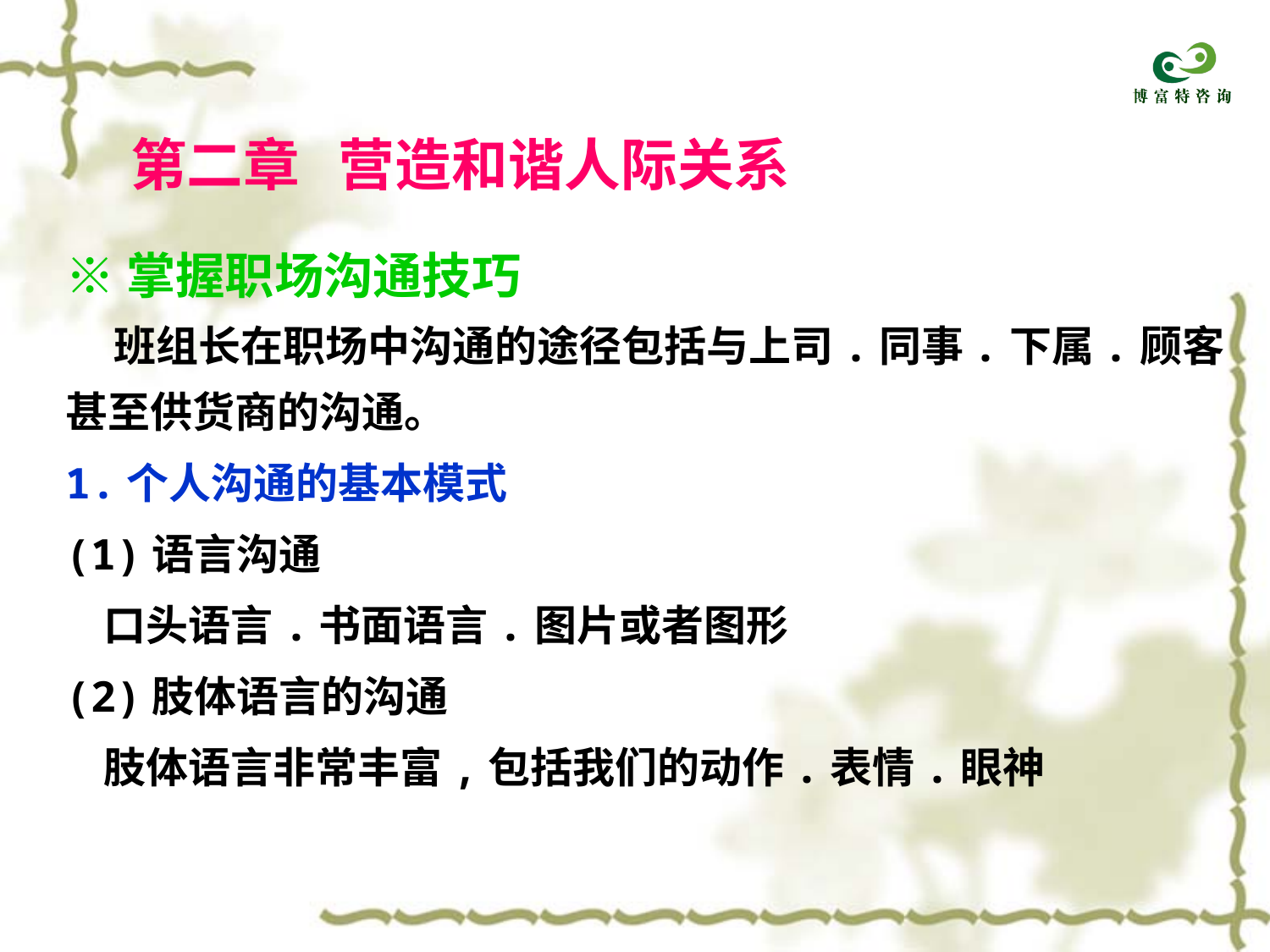

第二章   营造和谐人际关系

※掌握职场沟通技巧
    班组长在职场中沟通的途径包括与上司.同事.下属.顾客
甚至供货商的沟通。
1.个人沟通的基本模式
(1)语言沟通
   口头语言.书面语言.图片或者图形
(2)肢体语言的沟通
   肢体语言非常丰富,包括我们的动作.表情.眼神